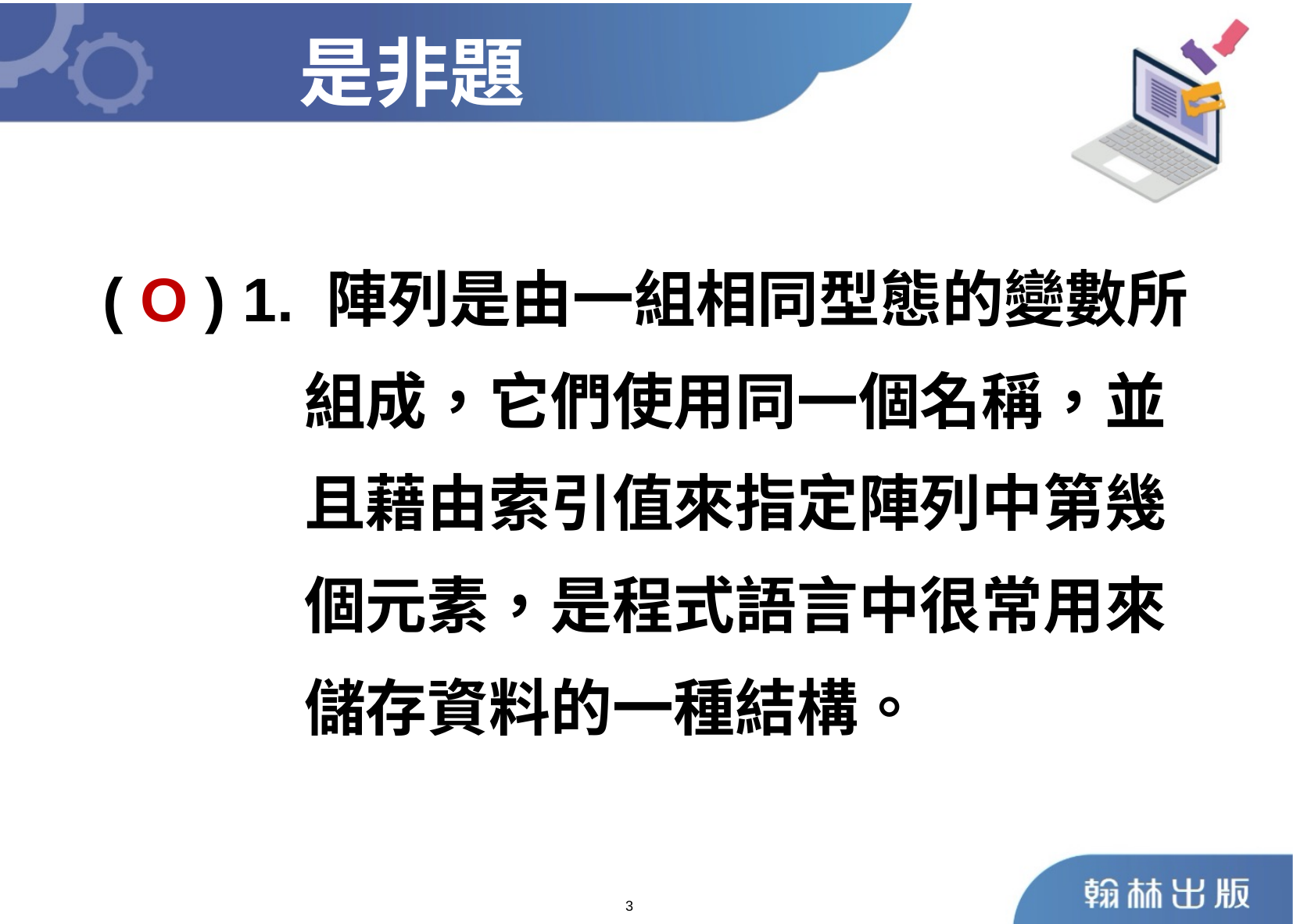

是非題
	( O ) 1. 陣列是由一組相同型態的變數所
               組成，它們使用同一個名稱，並
               且藉由索引值來指定陣列中第幾
               個元素，是程式語言中很常用來
               儲存資料的一種結構。
3